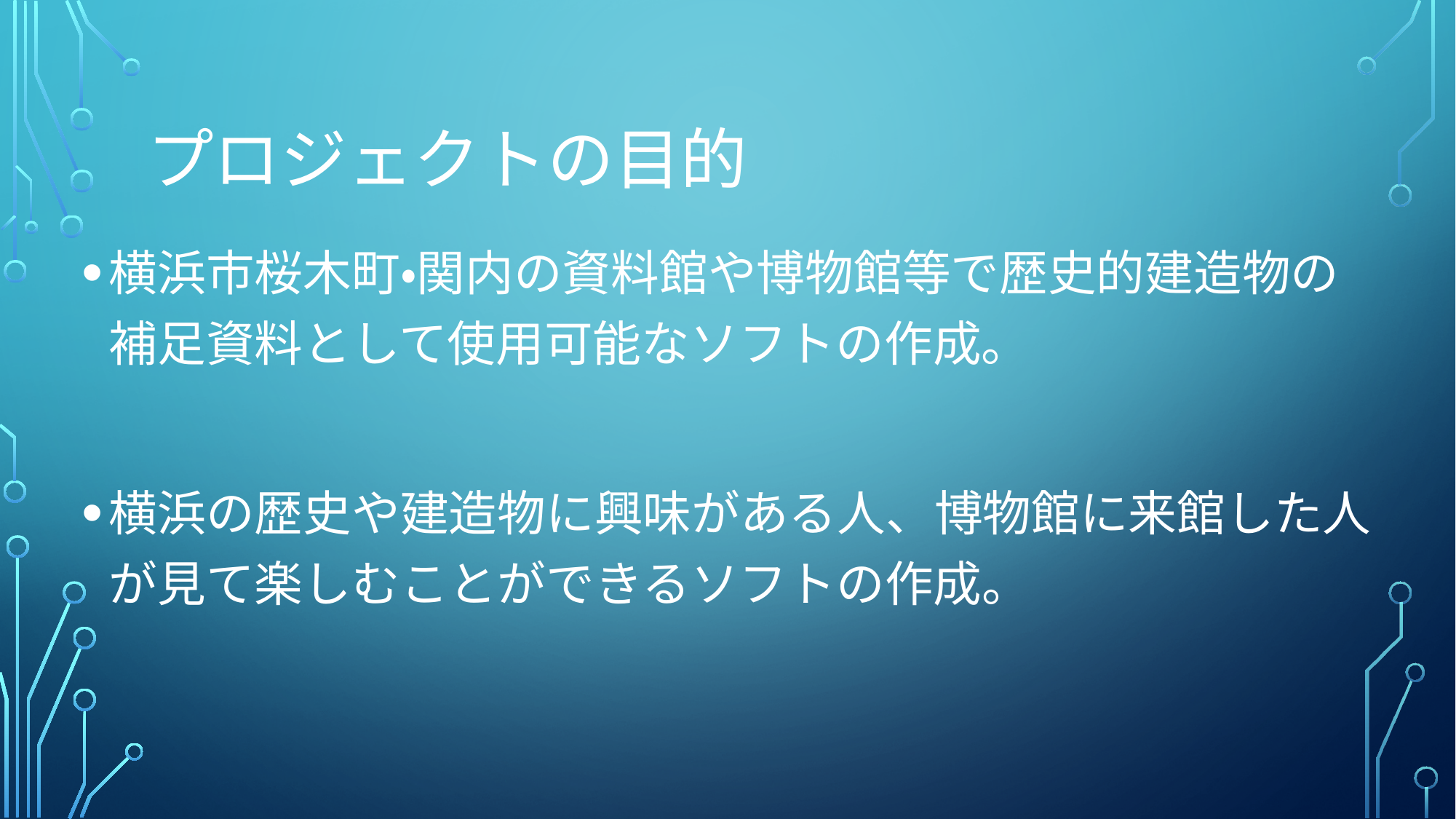

# プロジェクトの目的
横浜市桜木町・関内の資料館や博物館等で歴史的建造物の補足資料として使用可能なソフトの作成。

横浜の歴史や建造物に興味がある人、博物館に来館した人が見て楽しむことができるソフトの作成。